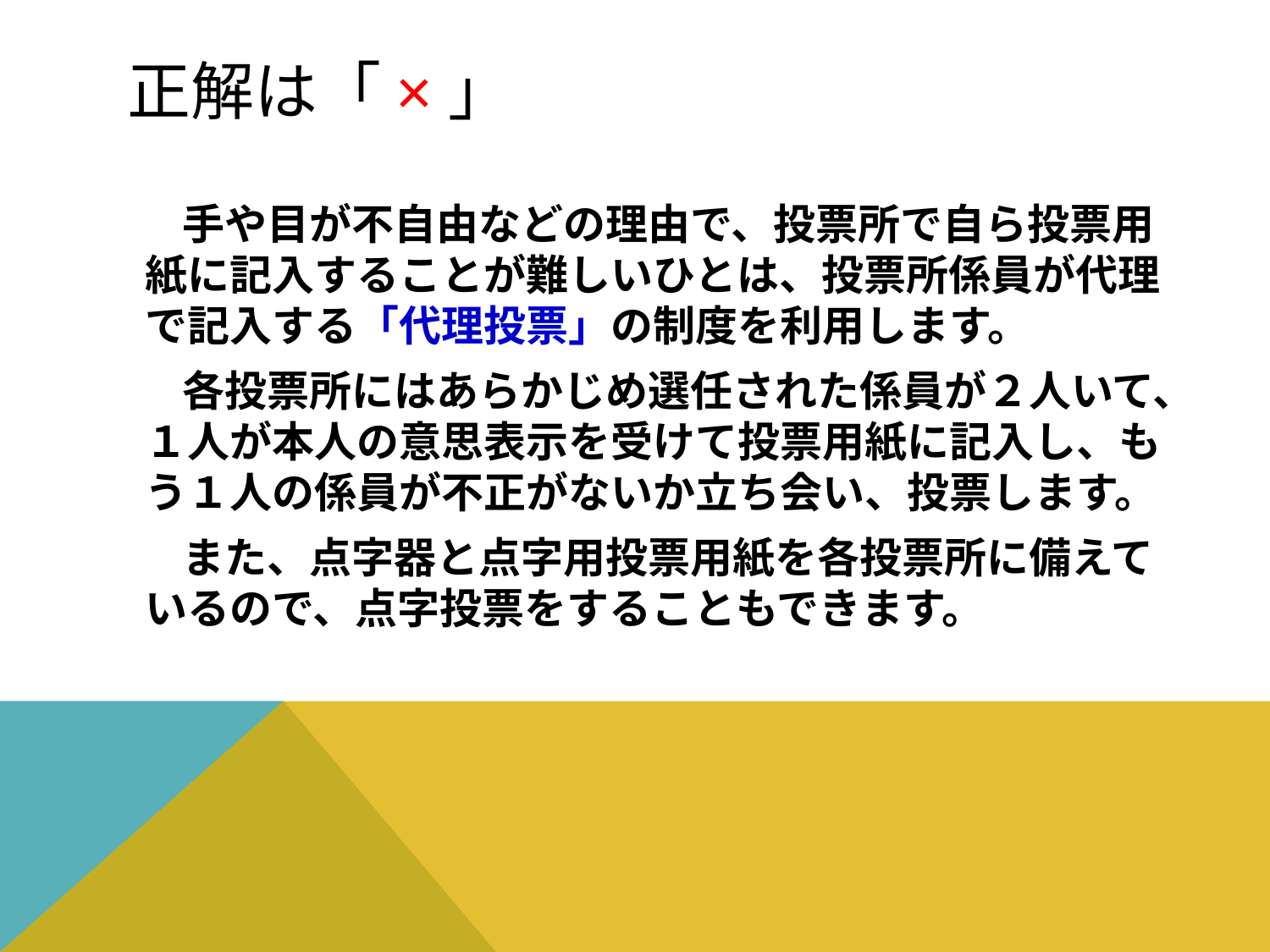

# 正解は「×」
　　手や目が不自由などの理由で、投票所で自ら投票用紙に記入することが難しいひとは、投票所係員が代理で記入する「代理投票」の制度を利用します。
　　各投票所にはあらかじめ選任された係員が２人いて、１人が本人の意思表示を受けて投票用紙に記入し、もう１人の係員が不正がないか立ち会い、投票します。
　　また、点字器と点字用投票用紙を各投票所に備えているので、点字投票をすることもできます。